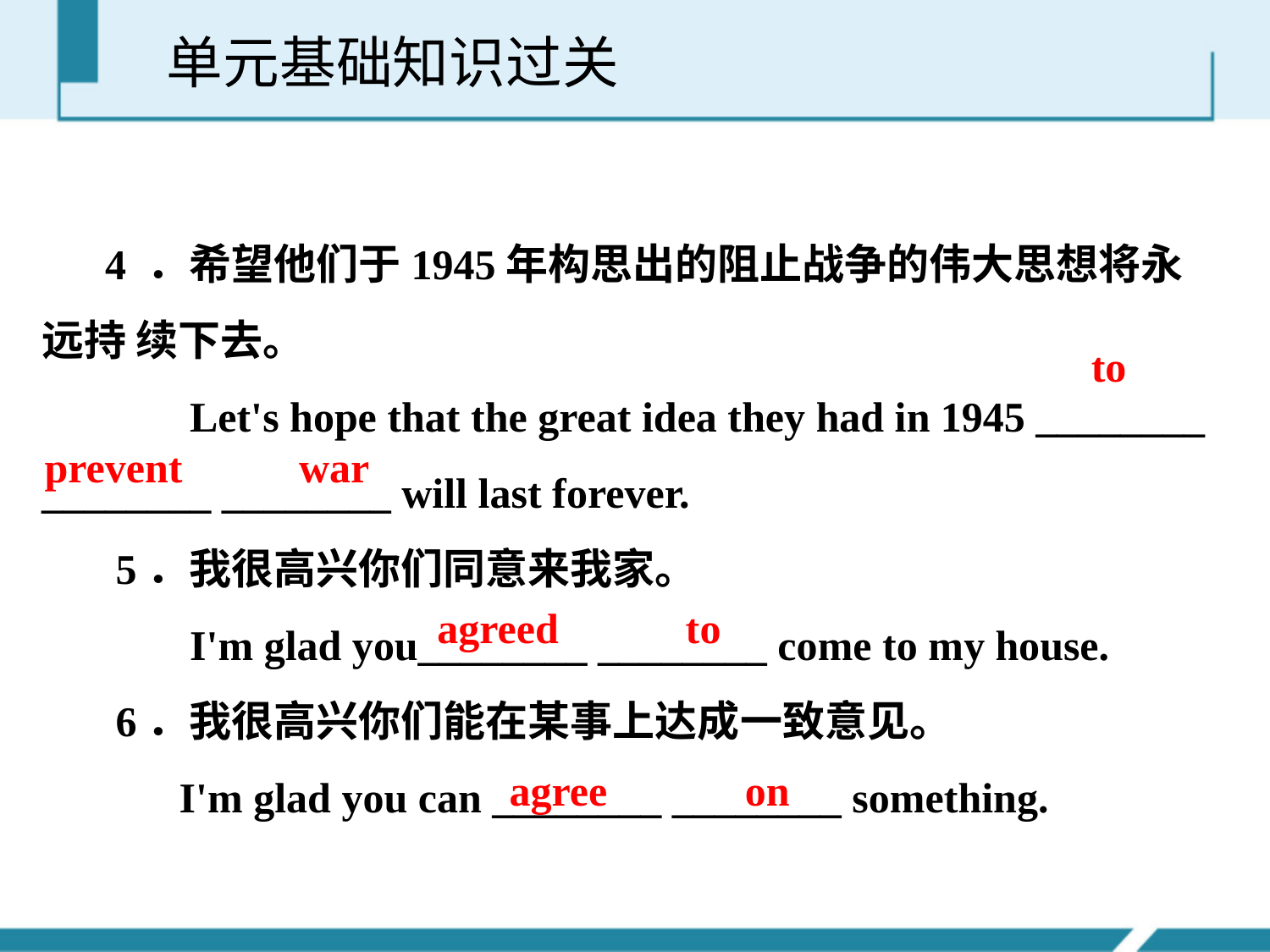

单元基础知识过关
      4 ．希望他们于1945年构思出的阻止战争的伟大思想将永远持 续下去。
              Let's hope that the great idea they had in 1945 ________ ________ ________ will last forever.
       5．我很高兴你们同意来我家。
              I'm glad you________ ________ come to my house.
       6．我很高兴你们能在某事上达成一致意见。
             I'm glad you can ________ ________ something.
to
prevent           war
agreed            to
agree             on